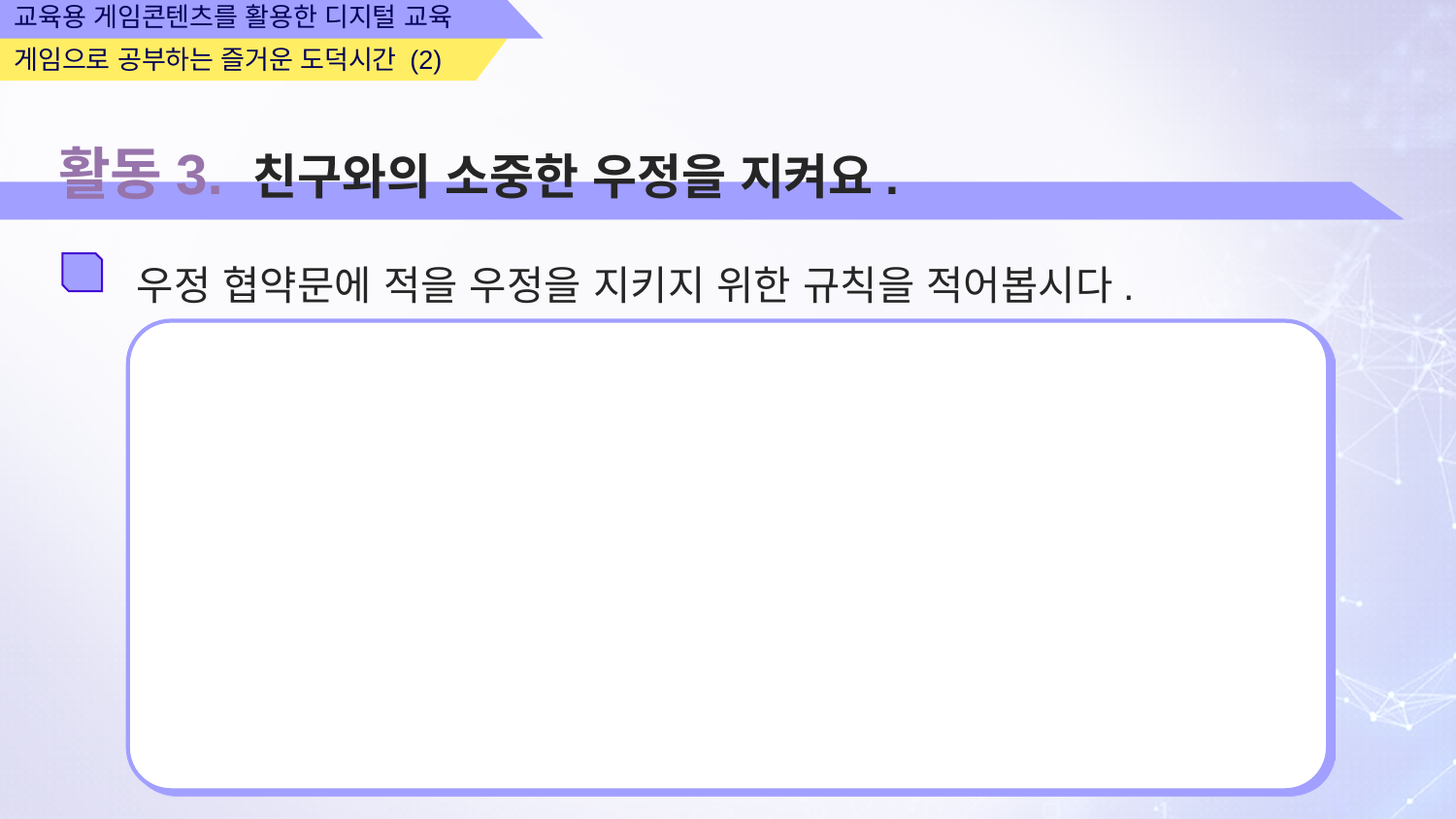

교육용 게임콘텐츠를 활용한 디지털 교육
게임으로 공부하는 즐거운 도덕시간 (2)

활동3. 친구와의 소중한 우정을 지켜요.

우정 협약문에 적을 우정을 지키지 위한 규칙을 적어봅시다.